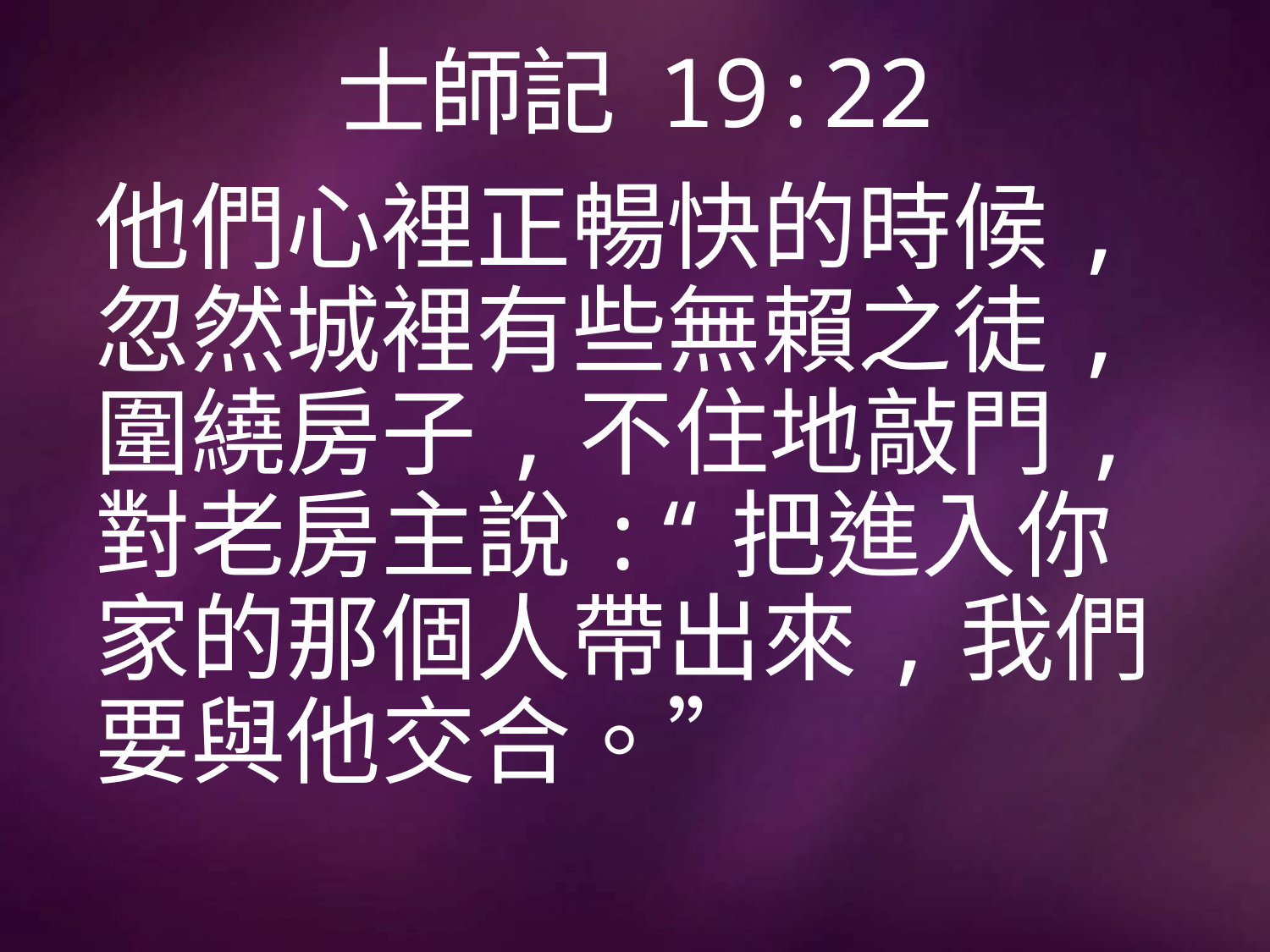

# 士師記 19:22
他們心裡正暢快的時候,忽然城裡有些無賴之徒,圍繞房子,不住地敲門,對老房主說:“把進入你家的那個人帶出來,我們要與他交合。”